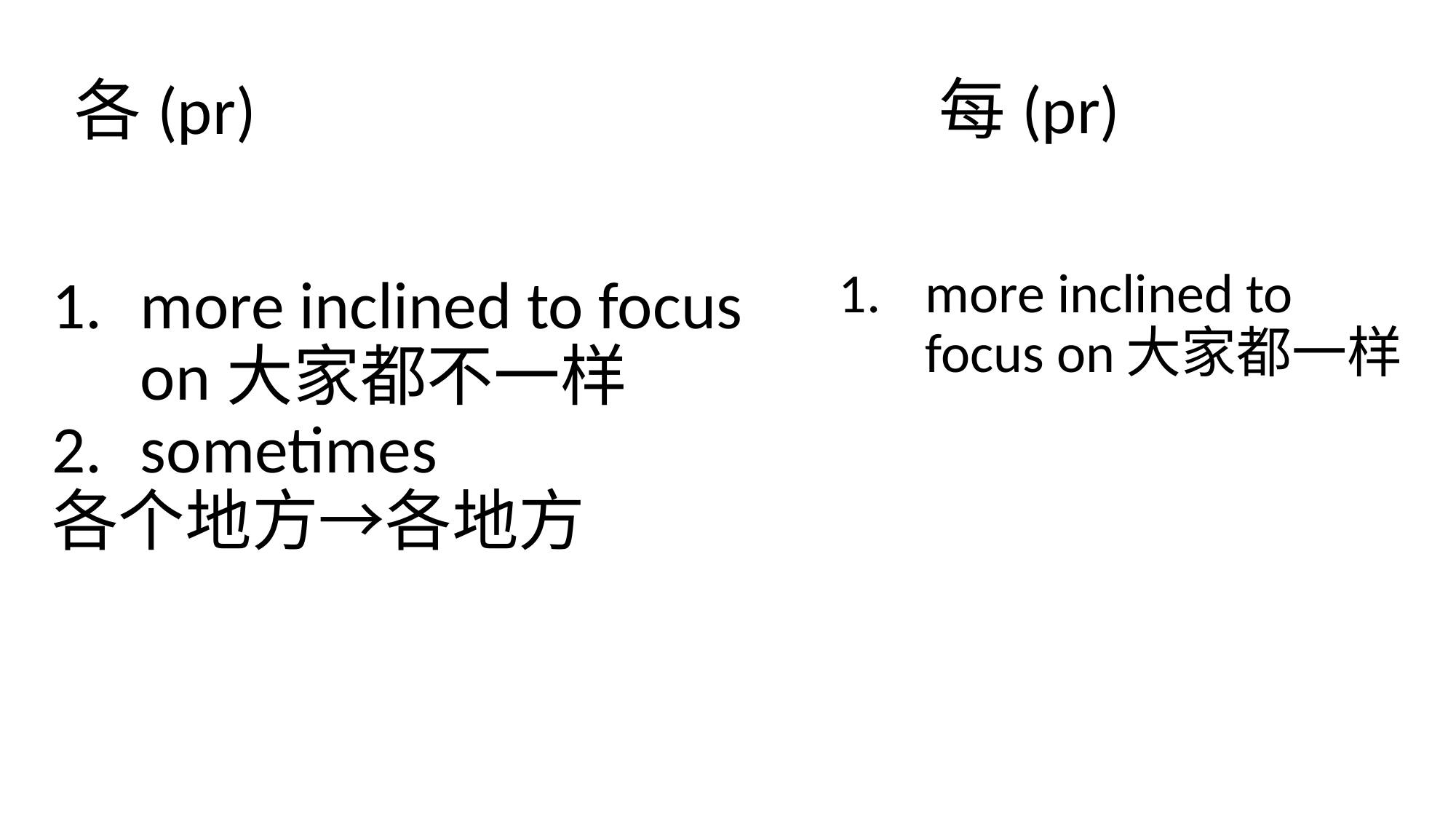

# 各(pr)
每(pr)
more inclined to focus on大家都不一样
sometimes
各个地方→各地方

more inclined to focus on大家都一样